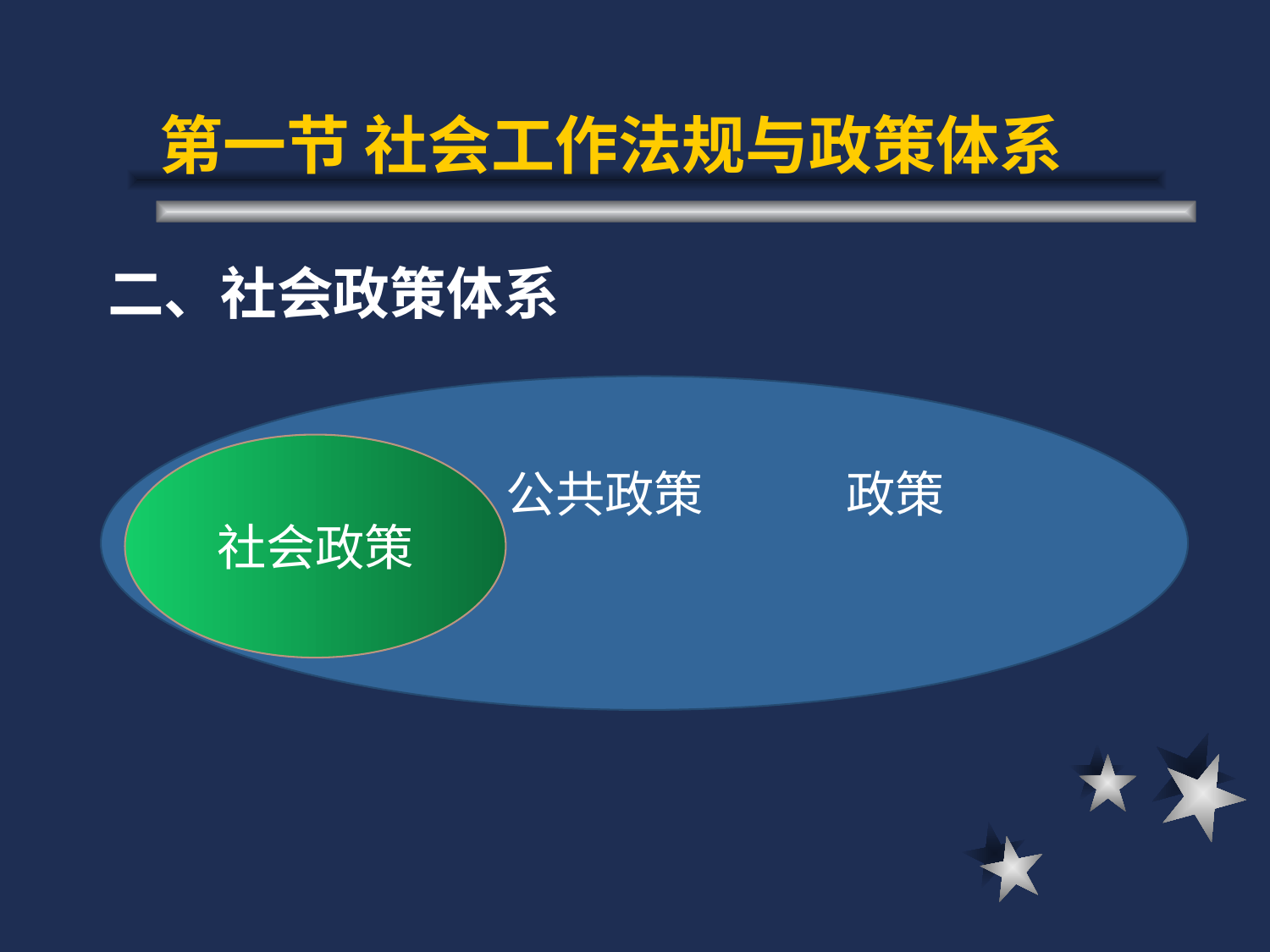

# 第一节 社会工作法规与政策体系
二、社会政策体系
                       公共政策               政策

社会政策
15